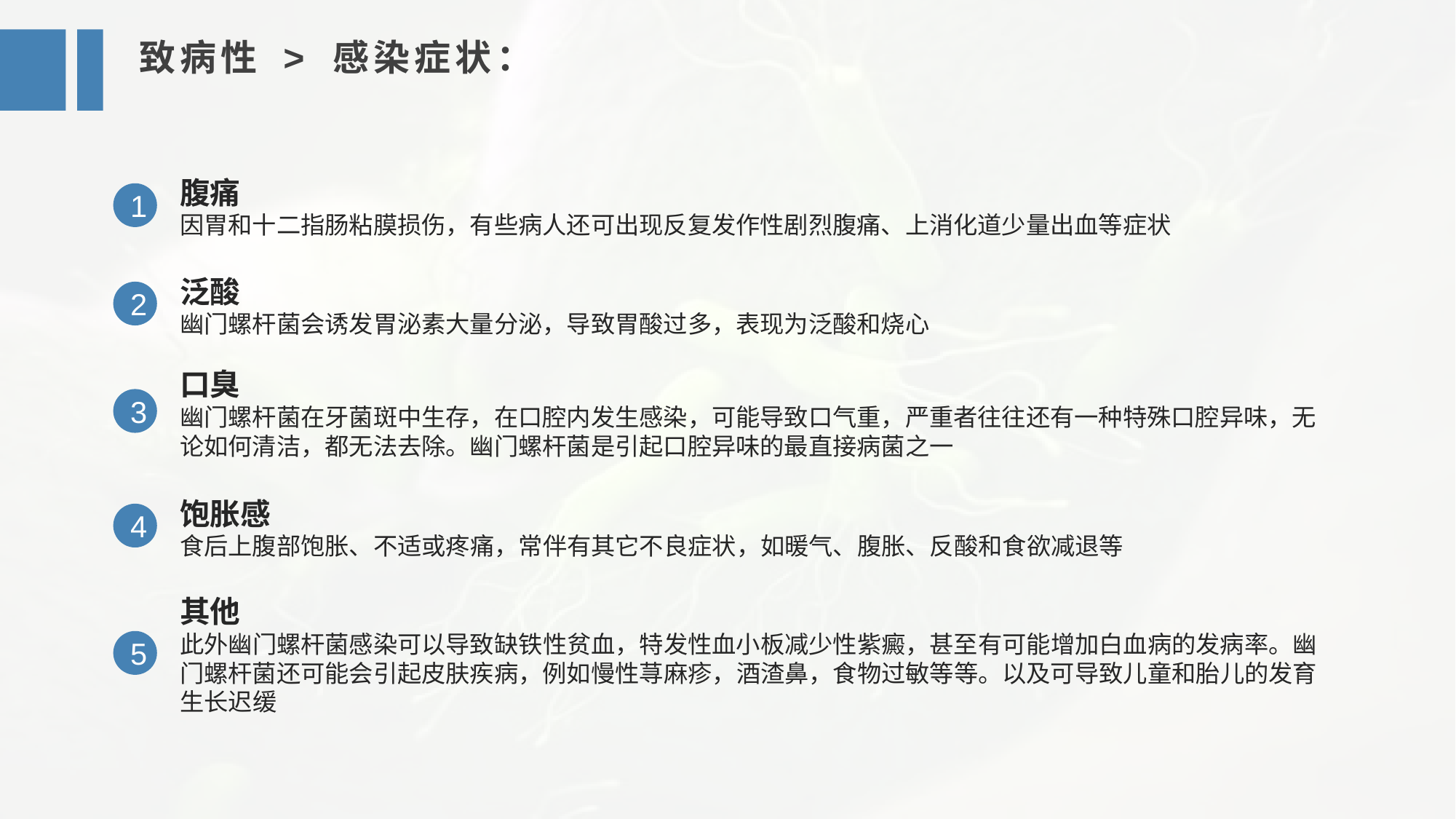

致病性 > 感染症状：
腹痛
因胃和十二指肠粘膜损伤，有些病人还可出现反复发作性剧烈腹痛、上消化道少量出血等症状
1
泛酸
幽门螺杆菌会诱发胃泌素大量分泌，导致胃酸过多，表现为泛酸和烧心
2
口臭
幽门螺杆菌在牙菌斑中生存，在口腔内发生感染，可能导致口气重，严重者往往还有一种特殊口腔异味，无论如何清洁，都无法去除。幽门螺杆菌是引起口腔异味的最直接病菌之一
3
饱胀感
食后上腹部饱胀、不适或疼痛，常伴有其它不良症状，如暖气、腹胀、反酸和食欲减退等
4
其他
此外幽门螺杆菌感染可以导致缺铁性贫血，特发性血小板减少性紫癜，甚至有可能增加白血病的发病率。幽门螺杆菌还可能会引起皮肤疾病，例如慢性荨麻疹，酒渣鼻，食物过敏等等。以及可导致儿童和胎儿的发育生长迟缓
5